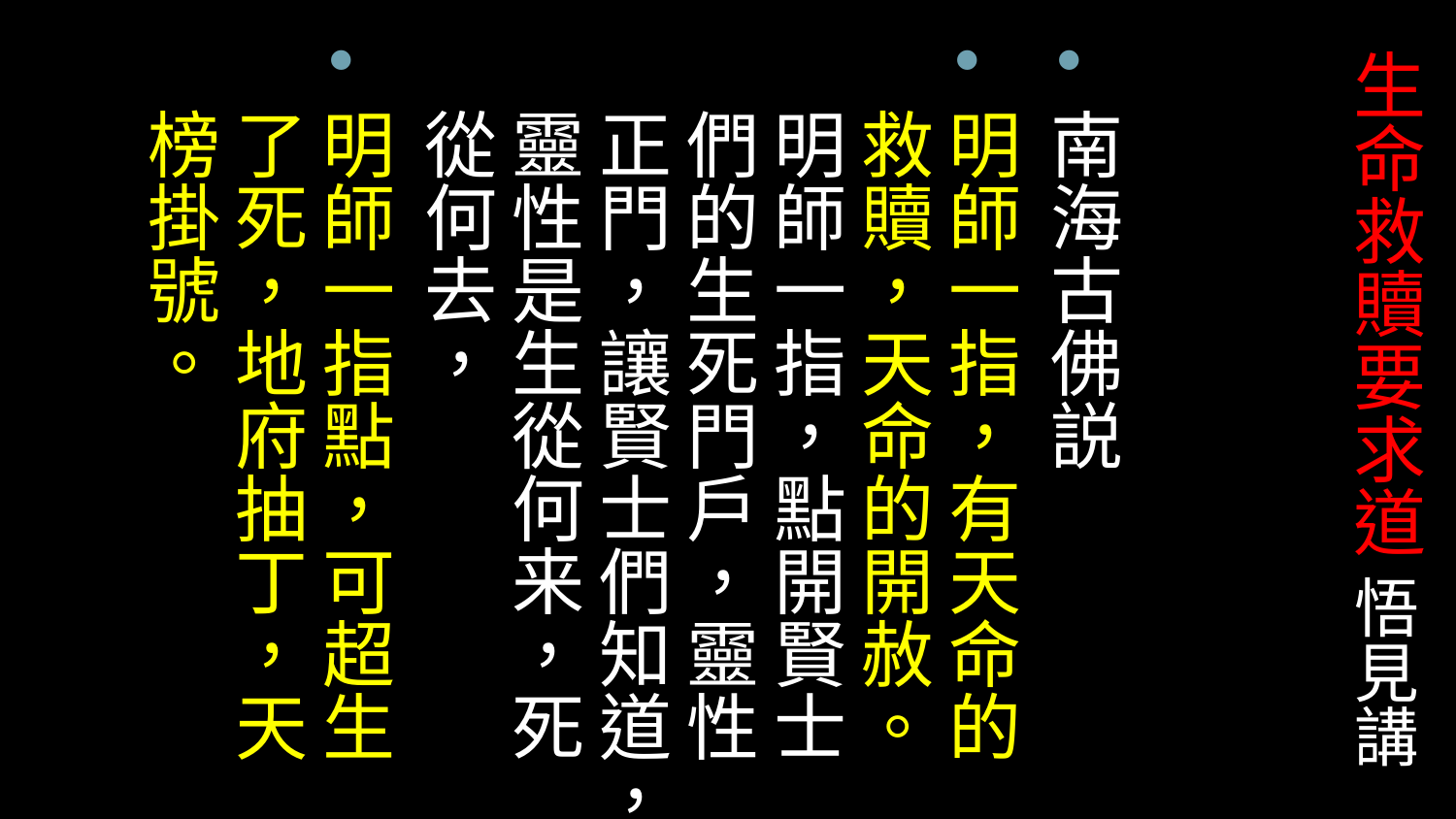

# 生命救贖要求道 悟見講
南海古佛説
明師一指，有天命的救贖，天命的開赦。明師一指，點開賢士們的生死門戶，靈性正門，讓賢士們知道，靈性是生從何来，死從何去，
明師一指點，可超生了死，地府抽丁，天榜掛號。